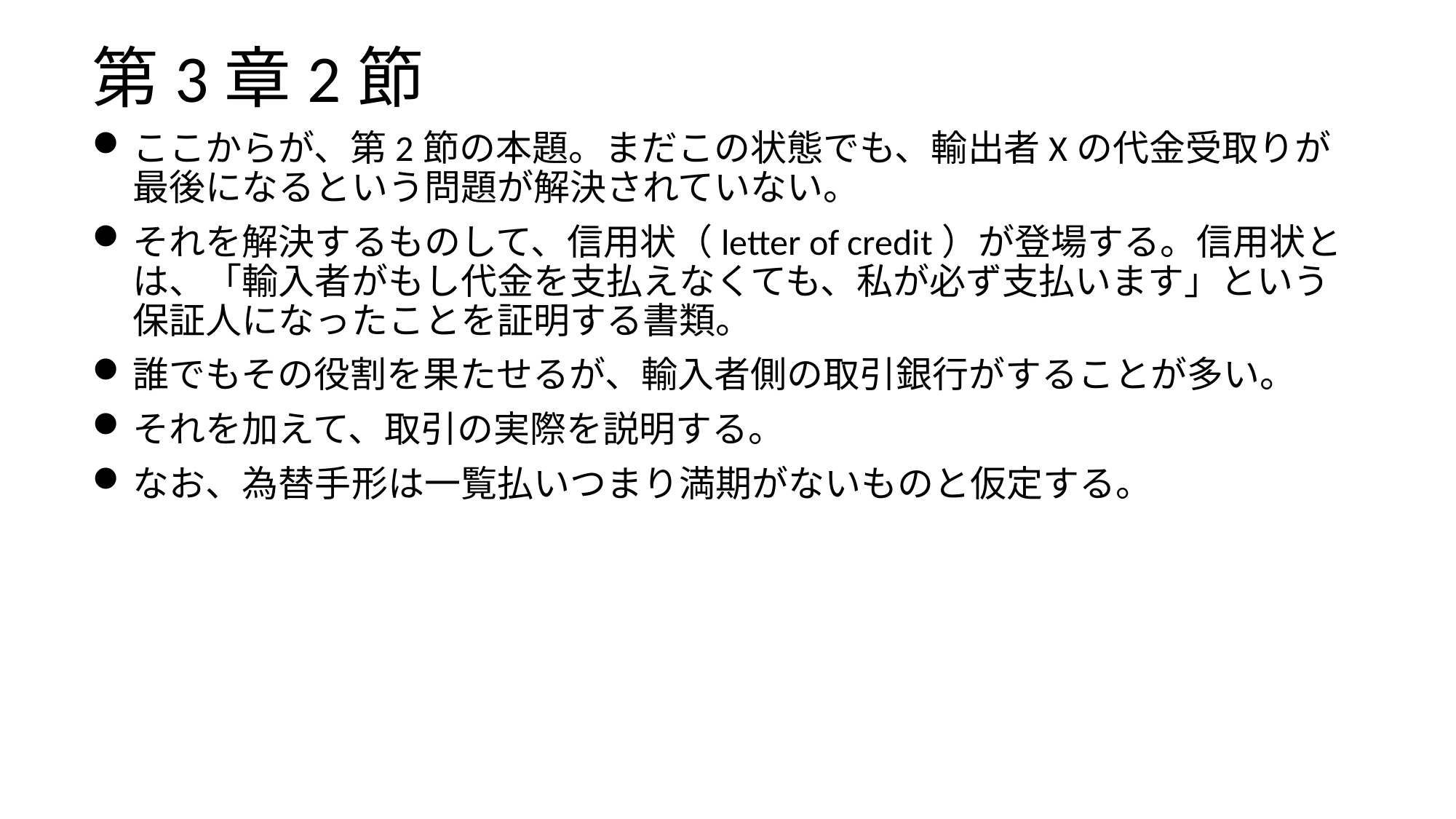

# 第3章2節
ここからが、第2節の本題。まだこの状態でも、輸出者Xの代金受取りが最後になるという問題が解決されていない。
それを解決するものして、信用状（letter of credit）が登場する。信用状とは、「輸入者がもし代金を支払えなくても、私が必ず支払います」という保証人になったことを証明する書類。
誰でもその役割を果たせるが、輸入者側の取引銀行がすることが多い。
それを加えて、取引の実際を説明する。
なお、為替手形は一覧払いつまり満期がないものと仮定する。